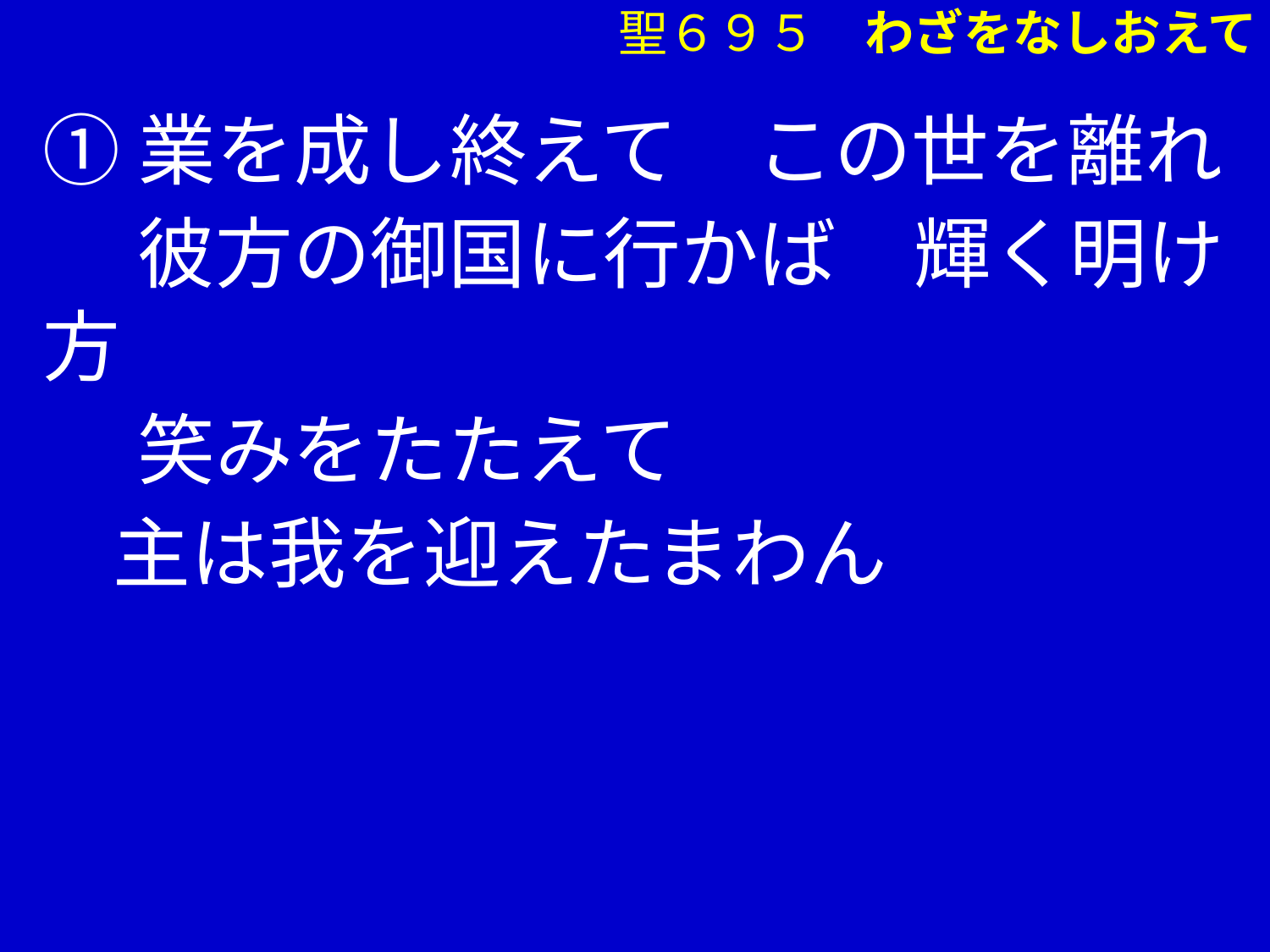

①業を成し終えて　この世を離れ
　 彼方の御国に行かば　輝く明け方
　 笑みをたたえて
   主は我を迎えたまわん
聖６９５　わざをなしおえて